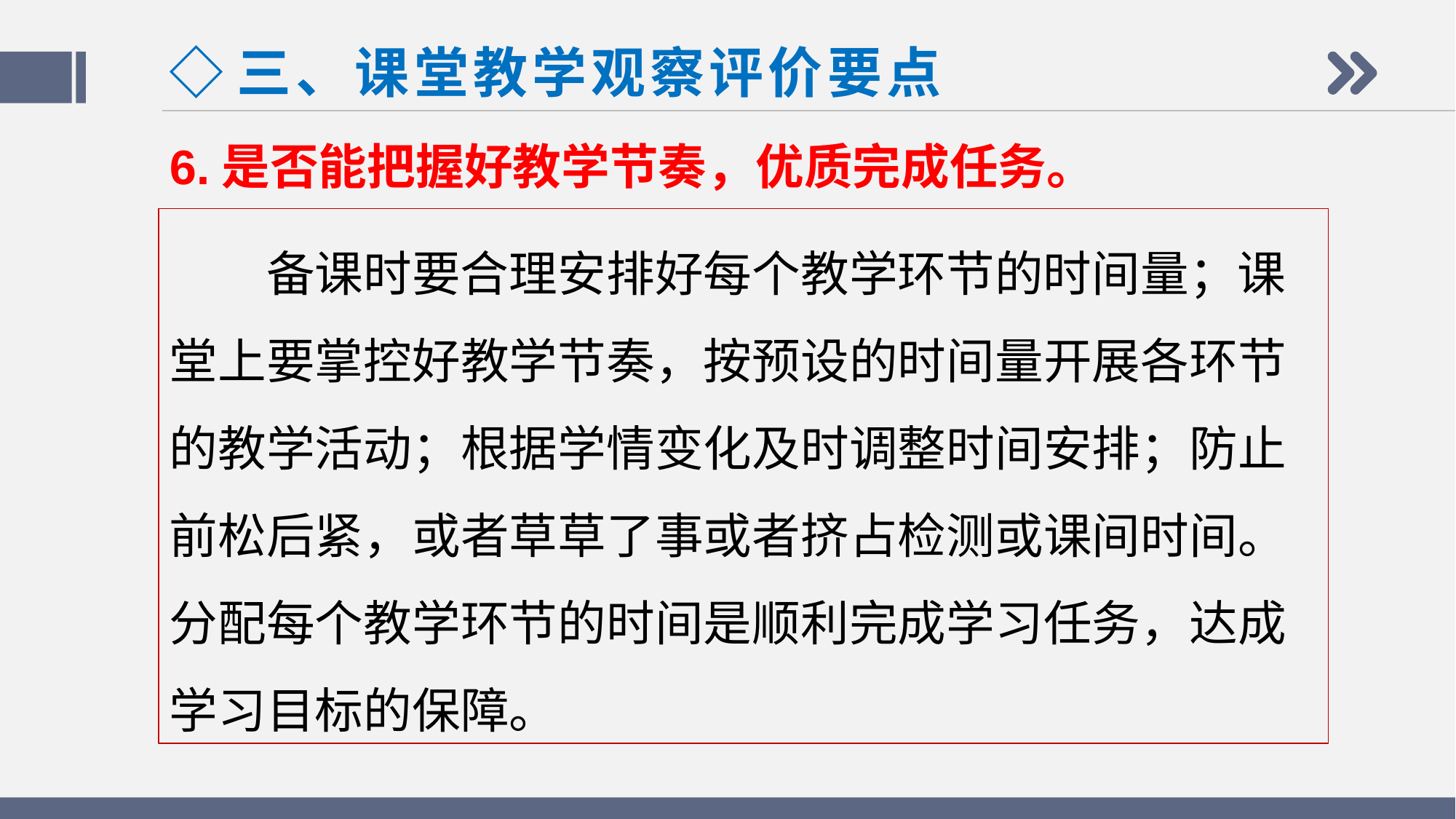

◇三、课堂教学观察评价要点
6.是否能把握好教学节奏，优质完成任务。
备课时要合理安排好每个教学环节的时间量；课堂上要掌控好教学节奏，按预设的时间量开展各环节的教学活动；根据学情变化及时调整时间安排；防止前松后紧，或者草草了事或者挤占检测或课间时间。分配每个教学环节的时间是顺利完成学习任务，达成学习目标的保障。